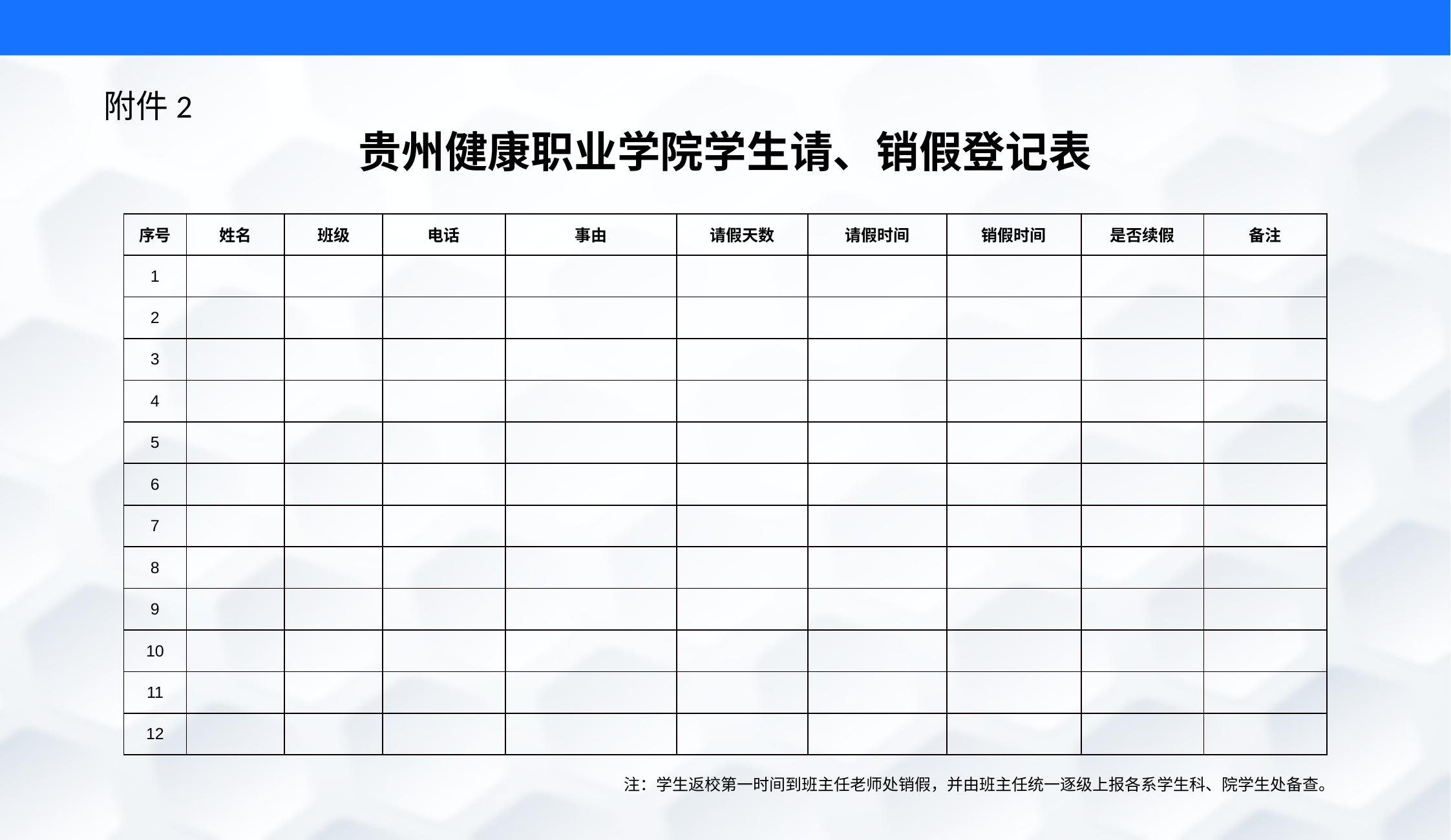

附件2
贵州健康职业学院学生请、销假登记表
| 序号 | 姓名 | 班级 | 电话 | 事由 | 请假天数 | 请假时间 | 销假时间 | 是否续假 | 备注 |
| --- | --- | --- | --- | --- | --- | --- | --- | --- | --- |
| 1 |  |  |  |  |  |  |  |  |  |
| 2 |  |  |  |  |  |  |  |  |  |
| 3 |  |  |  |  |  |  |  |  |  |
| 4 |  |  |  |  |  |  |  |  |  |
| 5 |  |  |  |  |  |  |  |  |  |
| 6 |  |  |  |  |  |  |  |  |  |
| 7 |  |  |  |  |  |  |  |  |  |
| 8 |  |  |  |  |  |  |  |  |  |
| 9 |  |  |  |  |  |  |  |  |  |
| 10 |  |  |  |  |  |  |  |  |  |
| 11 |  |  |  |  |  |  |  |  |  |
| 12 |  |  |  |  |  |  |  |  |  |
注：学生返校第一时间到班主任老师处销假，并由班主任统一逐级上报各系学生科、院学生处备查。